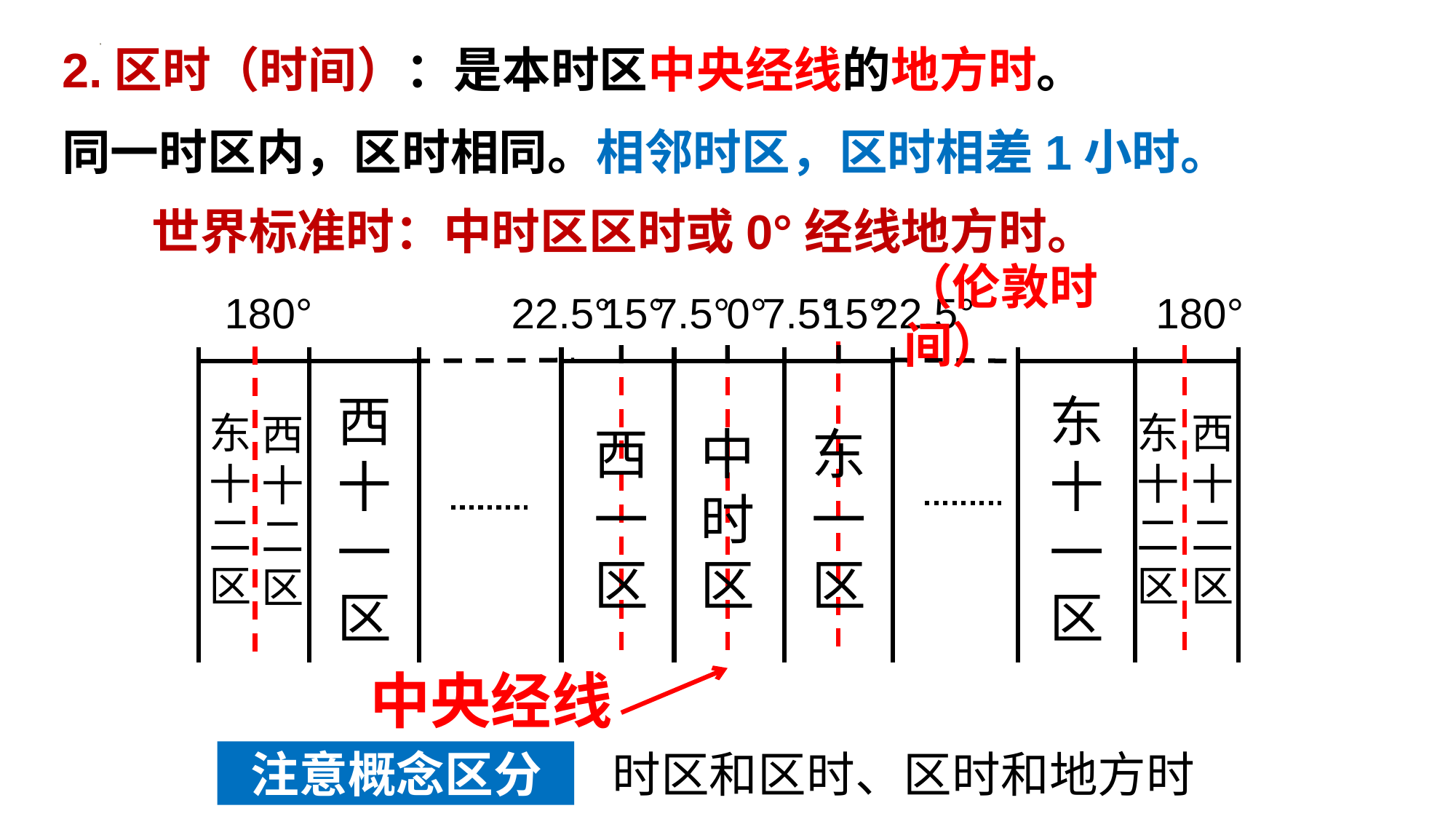

2.区时（时间）：是本时区中央经线的地方时。
同一时区内，区时相同。相邻时区，区时相差1小时。

世界标准时：中时区区时或0°经线地方时。
（伦敦时间）
180°
22.5°
15°
7.5°
0°
7.5°
15°
22.5°
180°
西十一区
东十一区
西十二区
东十二区
东十二区
西十二区
西一区
中时区
东一区
中央经线
时区和区时、区时和地方时
 注意概念区分